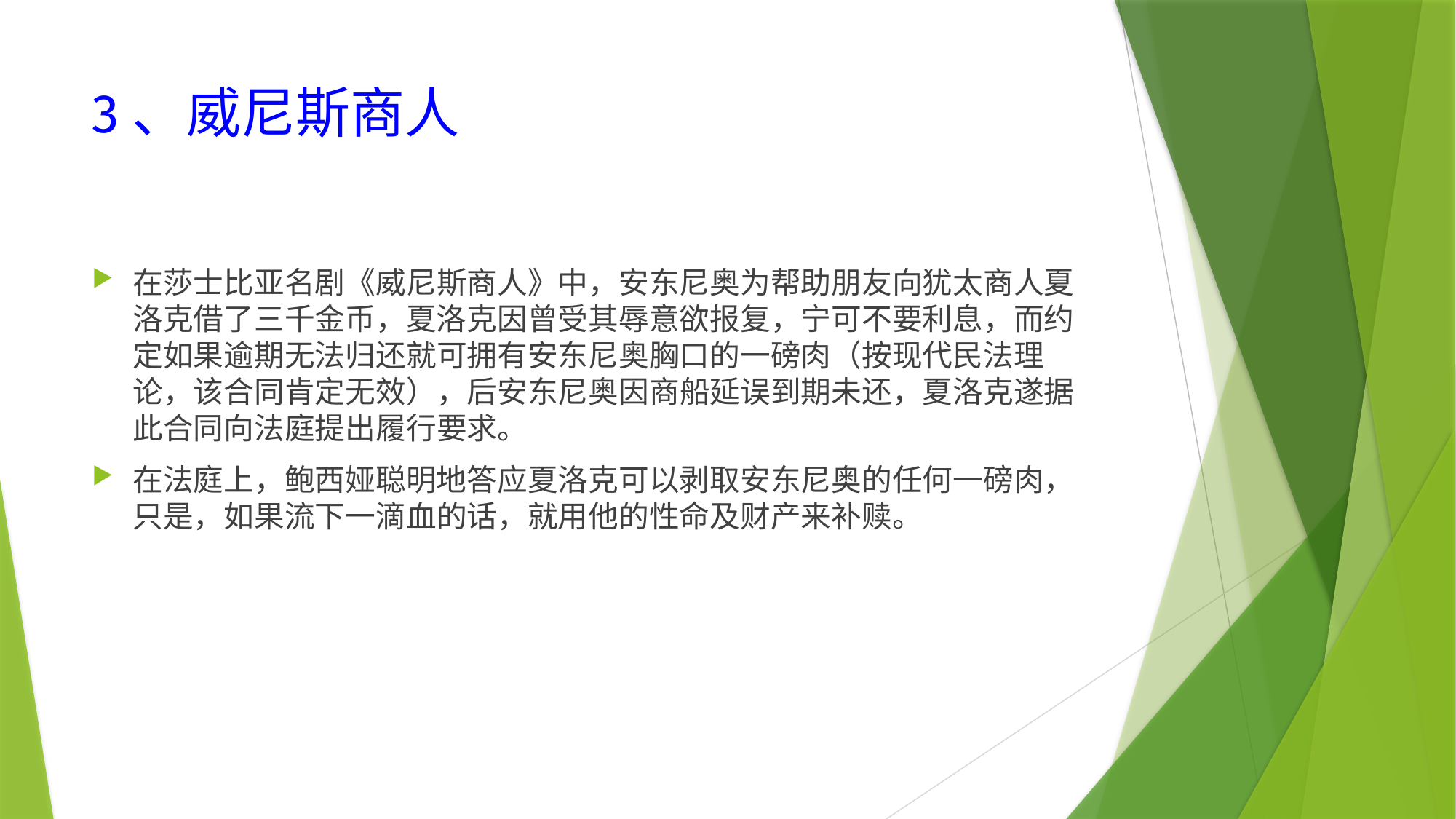

# 3、威尼斯商人
在莎士比亚名剧《威尼斯商人》中，安东尼奥为帮助朋友向犹太商人夏洛克借了三千金币，夏洛克因曾受其辱意欲报复，宁可不要利息，而约定如果逾期无法归还就可拥有安东尼奥胸口的一磅肉（按现代民法理论，该合同肯定无效），后安东尼奥因商船延误到期未还，夏洛克遂据此合同向法庭提出履行要求。
在法庭上，鲍西娅聪明地答应夏洛克可以剥取安东尼奥的任何一磅肉，只是，如果流下一滴血的话，就用他的性命及财产来补赎。